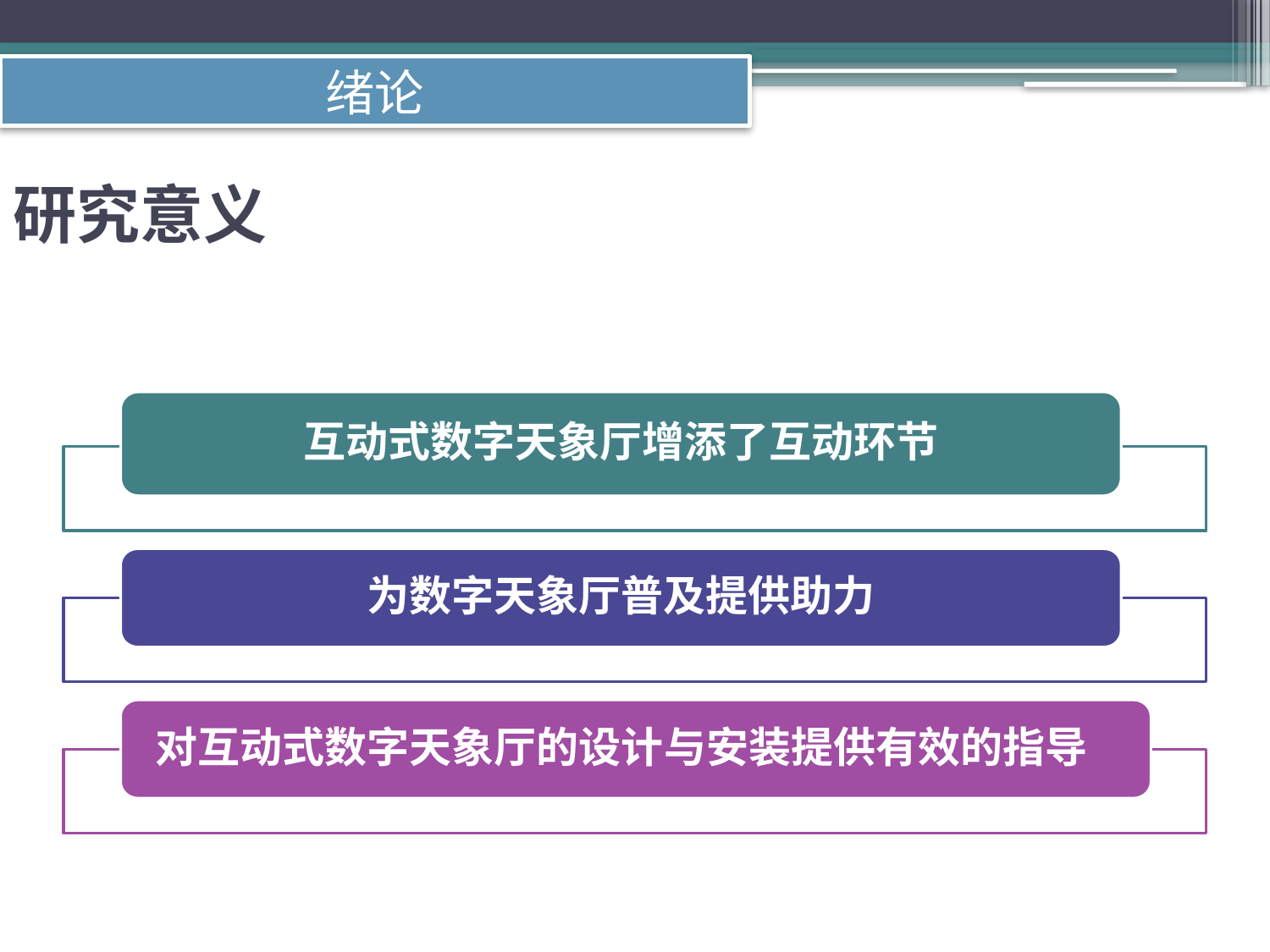

绪论
# 研究意义
互动式数字天象厅增添了互动环节

为数字天象厅普及提供助力

对互动式数字天象厅的设计与安装提供有效的指导